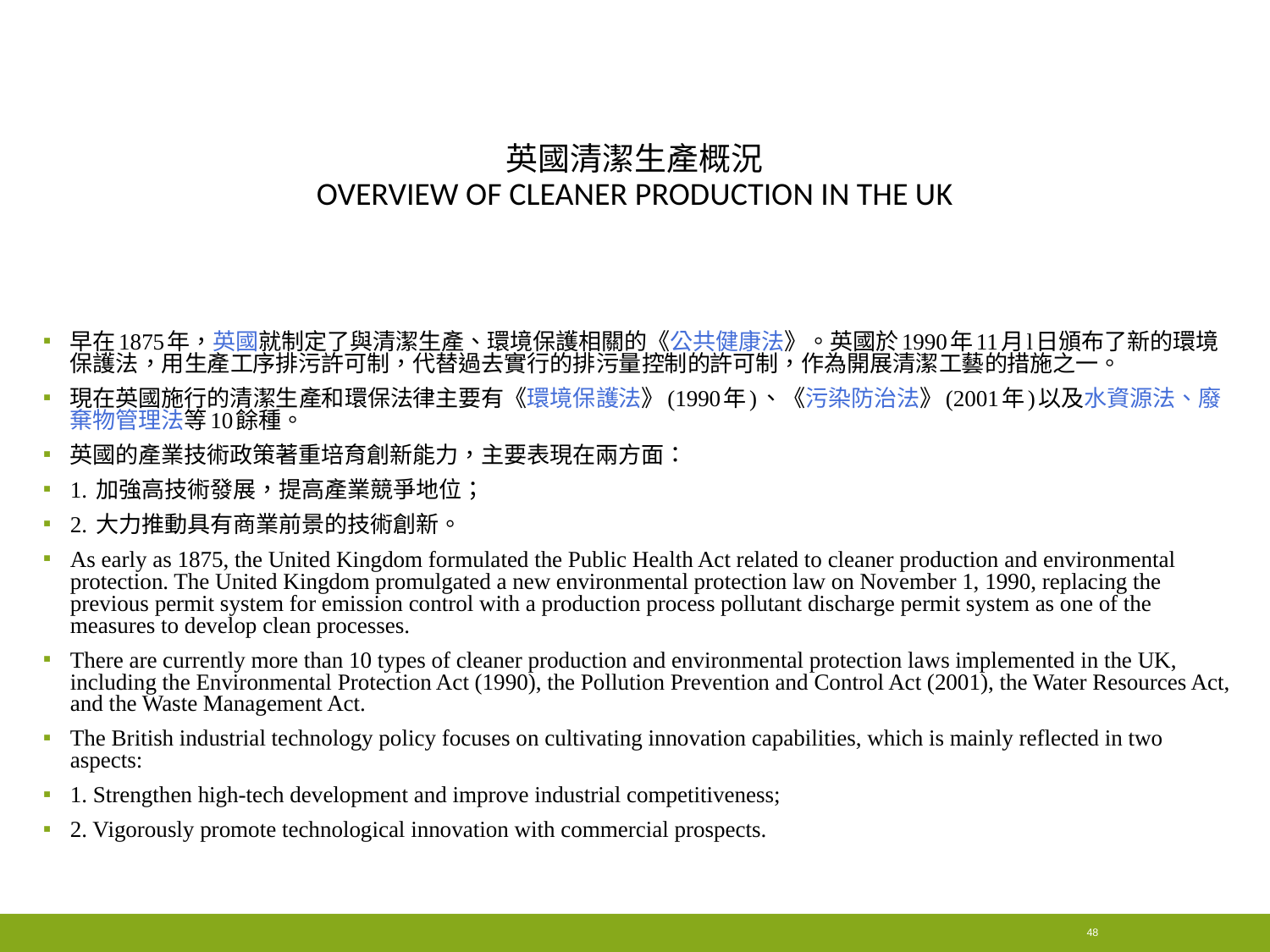

# 英國清潔生產概況 Overview of cleaner production in the UK
早在1875年，英國就制定了與清潔生產、環境保護相關的《公共健康法》。英國於1990年11月l日頒布了新的環境保護法，用生產工序排污許可制，代替過去實行的排污量控制的許可制，作為開展清潔工藝的措施之一。
現在英國施行的清潔生產和環保法律主要有《環境保護法》(1990年)、《污染防治法》(2001年)以及水資源法、廢棄物管理法等10餘種。
英國的產業技術政策著重培育創新能力，主要表現在兩方面：
1. 加強高技術發展，提高產業競爭地位；
2. 大力推動具有商業前景的技術創新。
As early as 1875, the United Kingdom formulated the Public Health Act related to cleaner production and environmental protection. The United Kingdom promulgated a new environmental protection law on November 1, 1990, replacing the previous permit system for emission control with a production process pollutant discharge permit system as one of the measures to develop clean processes.
There are currently more than 10 types of cleaner production and environmental protection laws implemented in the UK, including the Environmental Protection Act (1990), the Pollution Prevention and Control Act (2001), the Water Resources Act, and the Waste Management Act.
The British industrial technology policy focuses on cultivating innovation capabilities, which is mainly reflected in two aspects:
1. Strengthen high-tech development and improve industrial competitiveness;
2. Vigorously promote technological innovation with commercial prospects.
48